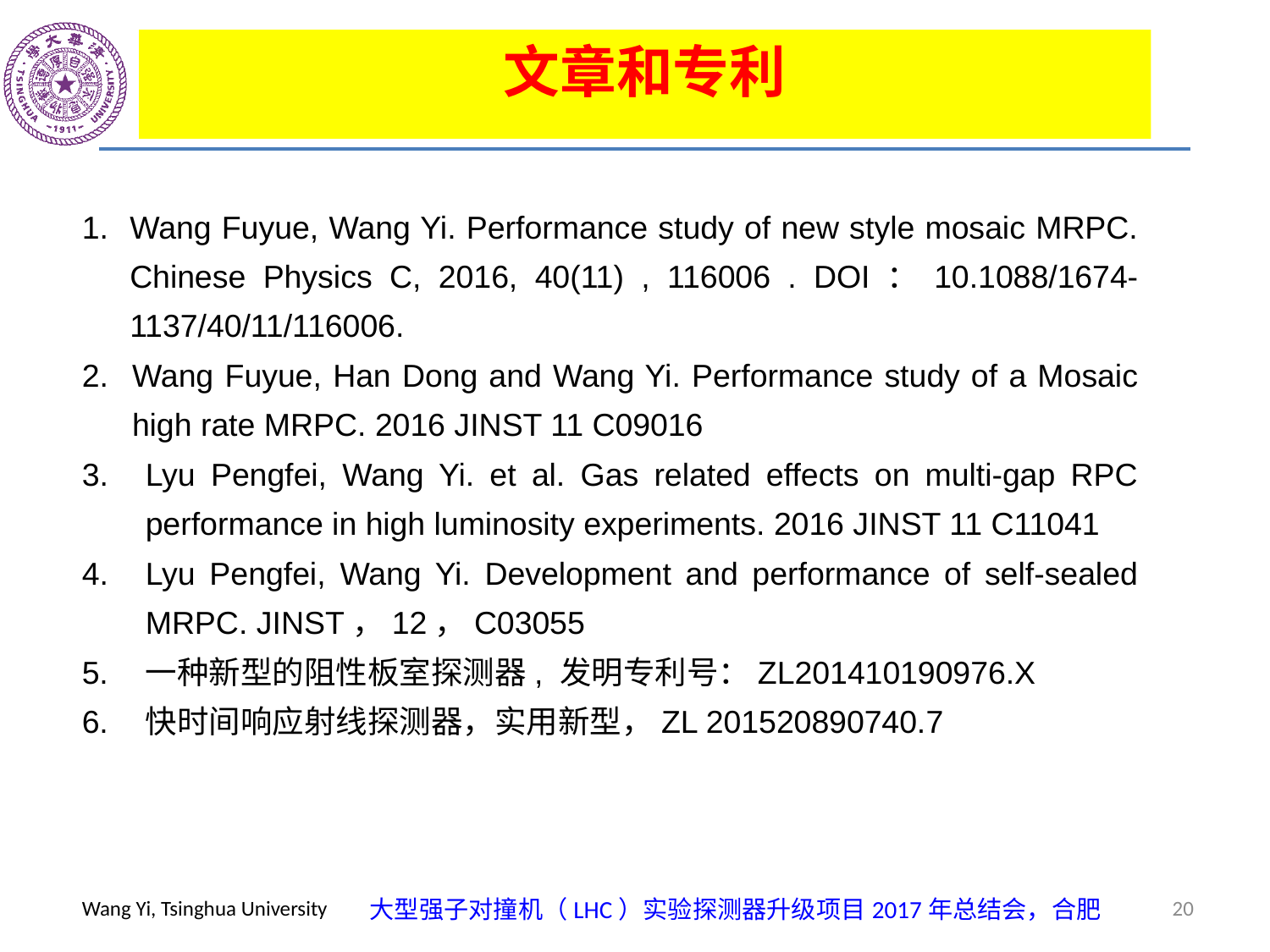

文章和专利
Wang Fuyue, Wang Yi. Performance study of new style mosaic MRPC. Chinese Physics C, 2016, 40(11) , 116006 . DOI：10.1088/1674-1137/40/11/116006.
Wang Fuyue, Han Dong and Wang Yi. Performance study of a Mosaic high rate MRPC. 2016 JINST 11 C09016
Lyu Pengfei, Wang Yi. et al. Gas related effects on multi-gap RPC performance in high luminosity experiments. 2016 JINST 11 C11041
Lyu Pengfei, Wang Yi. Development and performance of self-sealed MRPC. JINST，12，C03055
一种新型的阻性板室探测器, 发明专利号：ZL201410190976.X
快时间响应射线探测器，实用新型，ZL 201520890740.7

20